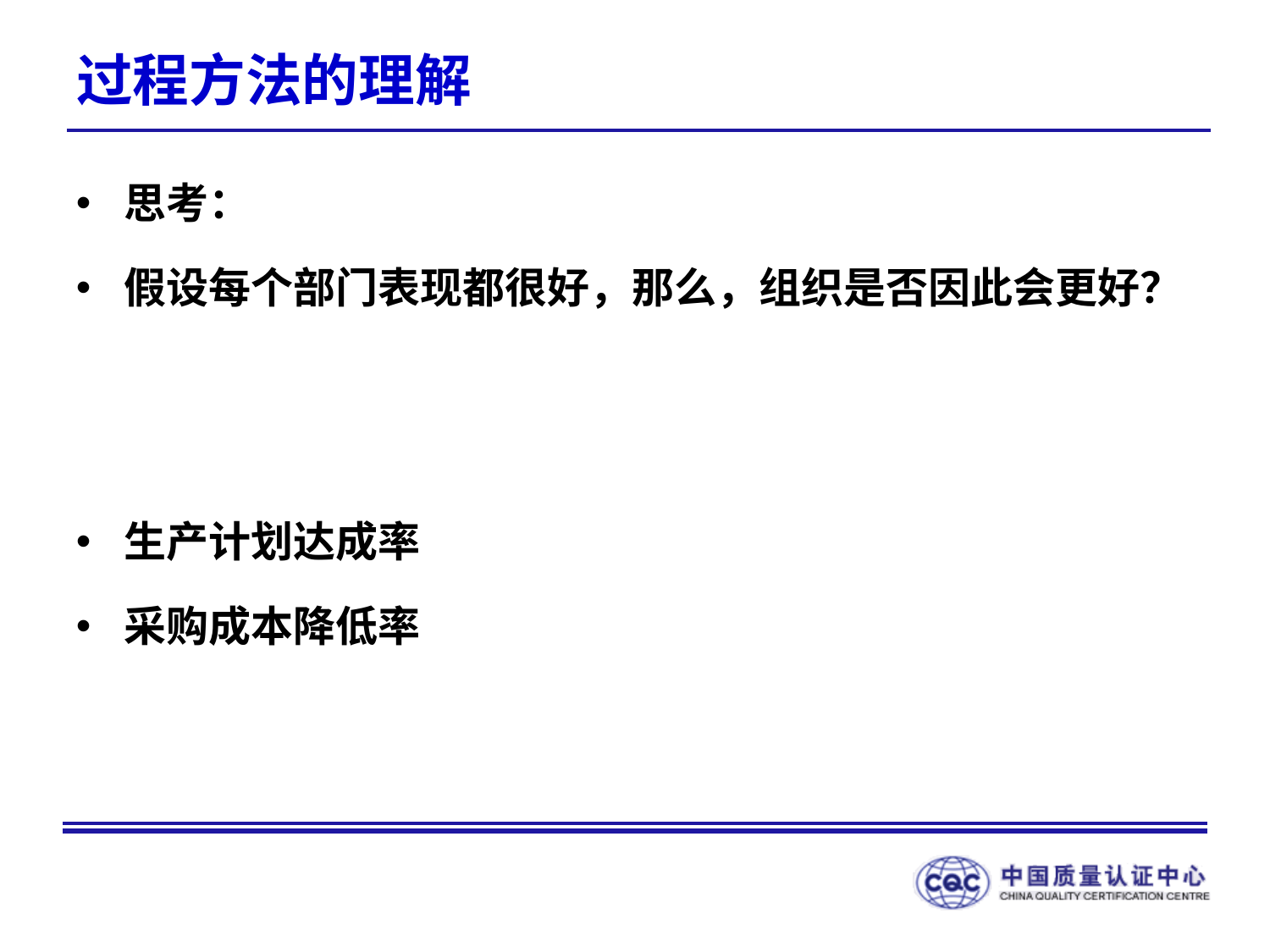

# 过程方法的理解
思考：
假设每个部门表现都很好，那么，组织是否因此会更好？

生产计划达成率
采购成本降低率